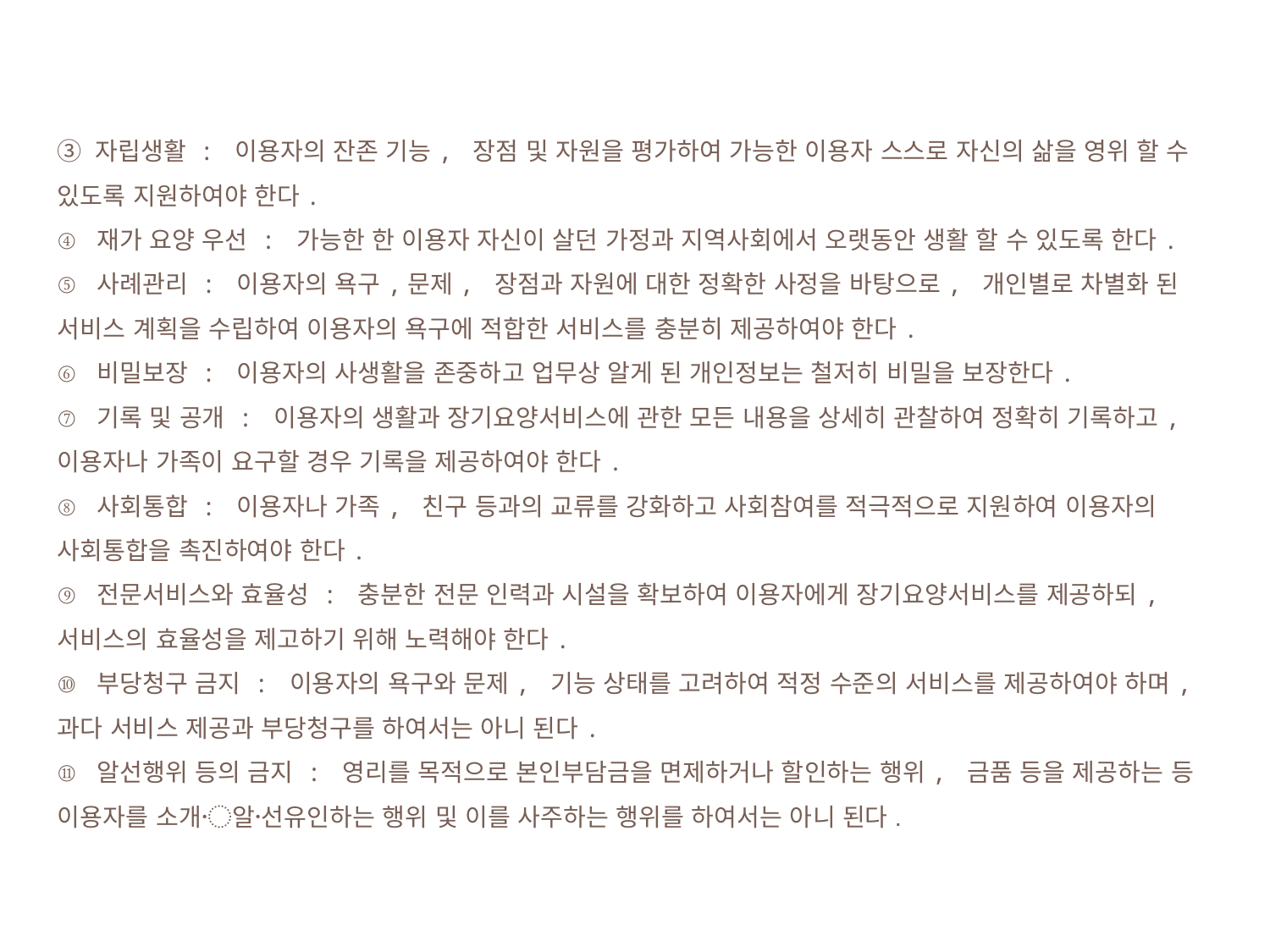

③ 자립생활 : 이용자의 잔존 기능, 장점 및 자원을 평가하여 가능한 이용자 스스로 자신의 삶을 영위 할 수  있도록 지원하여야 한다.
④ 재가 요양 우선 : 가능한 한 이용자 자신이 살던 가정과 지역사회에서 오랫동안 생활 할 수 있도록 한다.
⑤ 사례관리 : 이용자의 욕구,문제, 장점과 자원에 대한 정확한 사정을 바탕으로, 개인별로 차별화 된 서비스 계획을 수립하여 이용자의 욕구에 적합한 서비스를 충분히 제공하여야 한다.
⑥ 비밀보장 : 이용자의 사생활을 존중하고 업무상 알게 된 개인정보는 철저히 비밀을 보장한다.
⑦ 기록 및 공개 : 이용자의 생활과 장기요양서비스에 관한 모든 내용을 상세히 관찰하여 정확히 기록하고, 이용자나 가족이 요구할 경우 기록을 제공하여야 한다.
⑧ 사회통합 : 이용자나 가족, 친구 등과의 교류를 강화하고 사회참여를 적극적으로 지원하여 이용자의 사회통합을 촉진하여야 한다.
⑨ 전문서비스와 효율성 : 충분한 전문 인력과 시설을 확보하여 이용자에게 장기요양서비스를 제공하되, 서비스의 효율성을 제고하기 위해 노력해야 한다.
⑩ 부당청구 금지 : 이용자의 욕구와 문제, 기능 상태를 고려하여 적정 수준의 서비스를 제공하여야 하며, 과다 서비스 제공과 부당청구를 하여서는 아니 된다.
⑪ 알선행위 등의 금지 : 영리를 목적으로 본인부담금을 면제하거나 할인하는 행위, 금품 등을 제공하는 등 이용자를 소개〮알선〮유인하는 행위 및 이를 사주하는 행위를 하여서는 아니 된다.